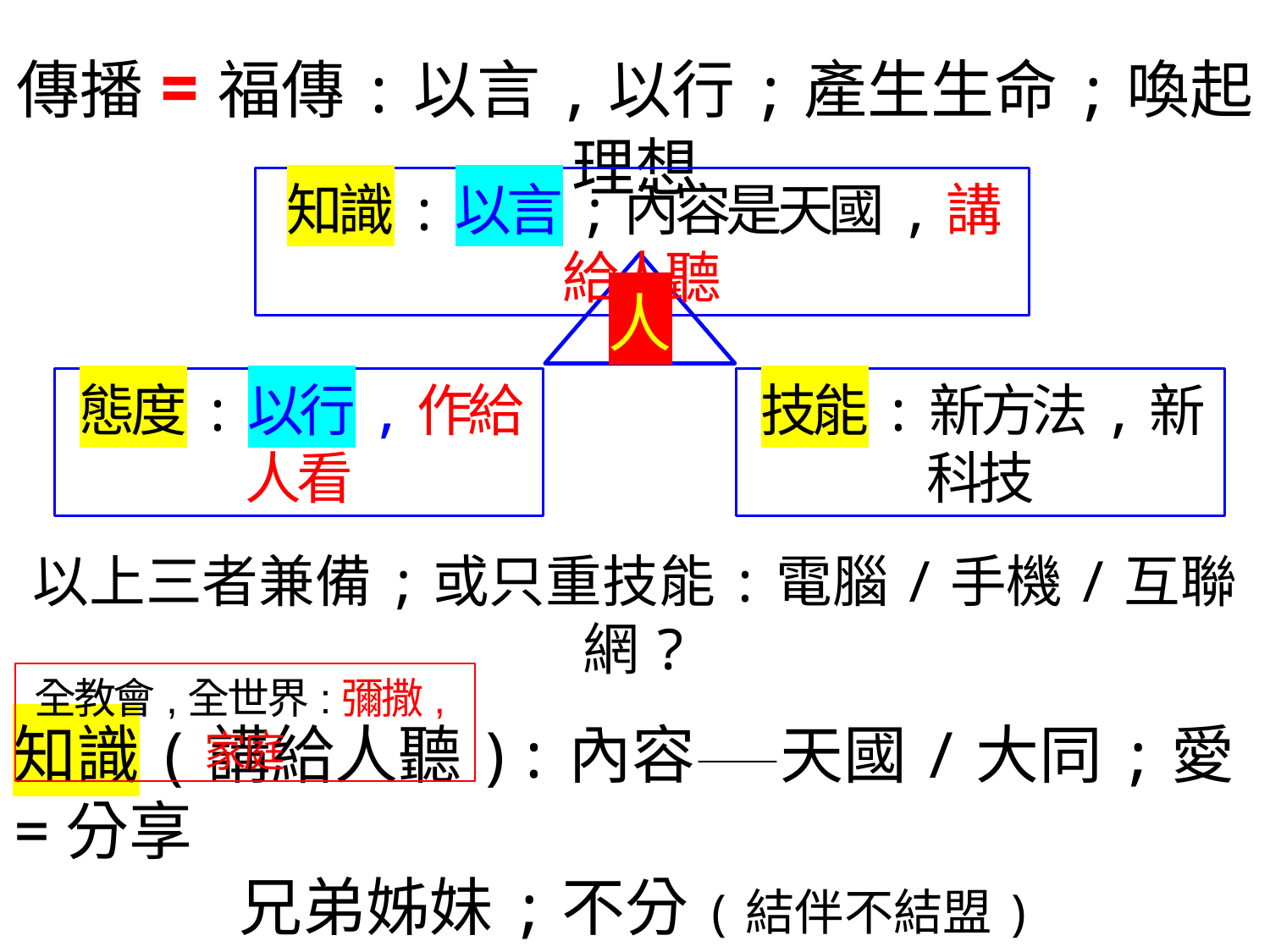

傳播=福傳:以言,以行;產生生命;喚起理想

以上三者兼備;或只重技能:電腦/手機/互聯網?
知識(講給人聽):內容——天國/大同;愛=分享
                兄弟姊妹;不分(結伴不結盟)
整全:信仰 家庭 社會 祖國 世界 可持續發展
知識:以言;內容是天國,講給人聽

人
態度:以行,作給人看
技能:新方法,新科技
全教會,全世界:彌撒,家庭